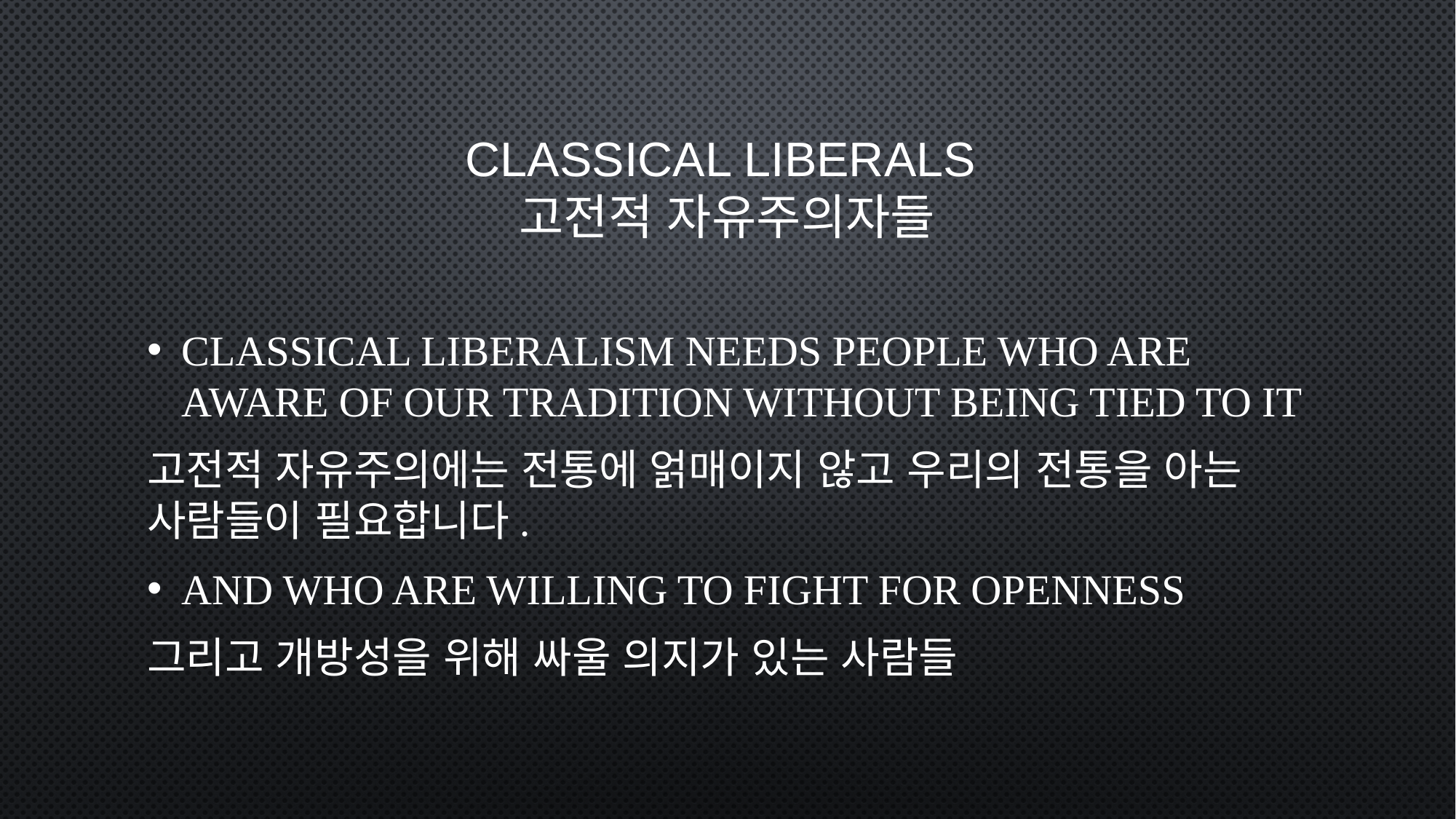

# Classical liberals 고전적 자유주의자들
Classical liberalism needs people who are aware of our tradition without being tied to it
고전적 자유주의에는 전통에 얽매이지 않고 우리의 전통을 아는 사람들이 필요합니다.
And who are willing to fight for openness
그리고 개방성을 위해 싸울 의지가 있는 사람들